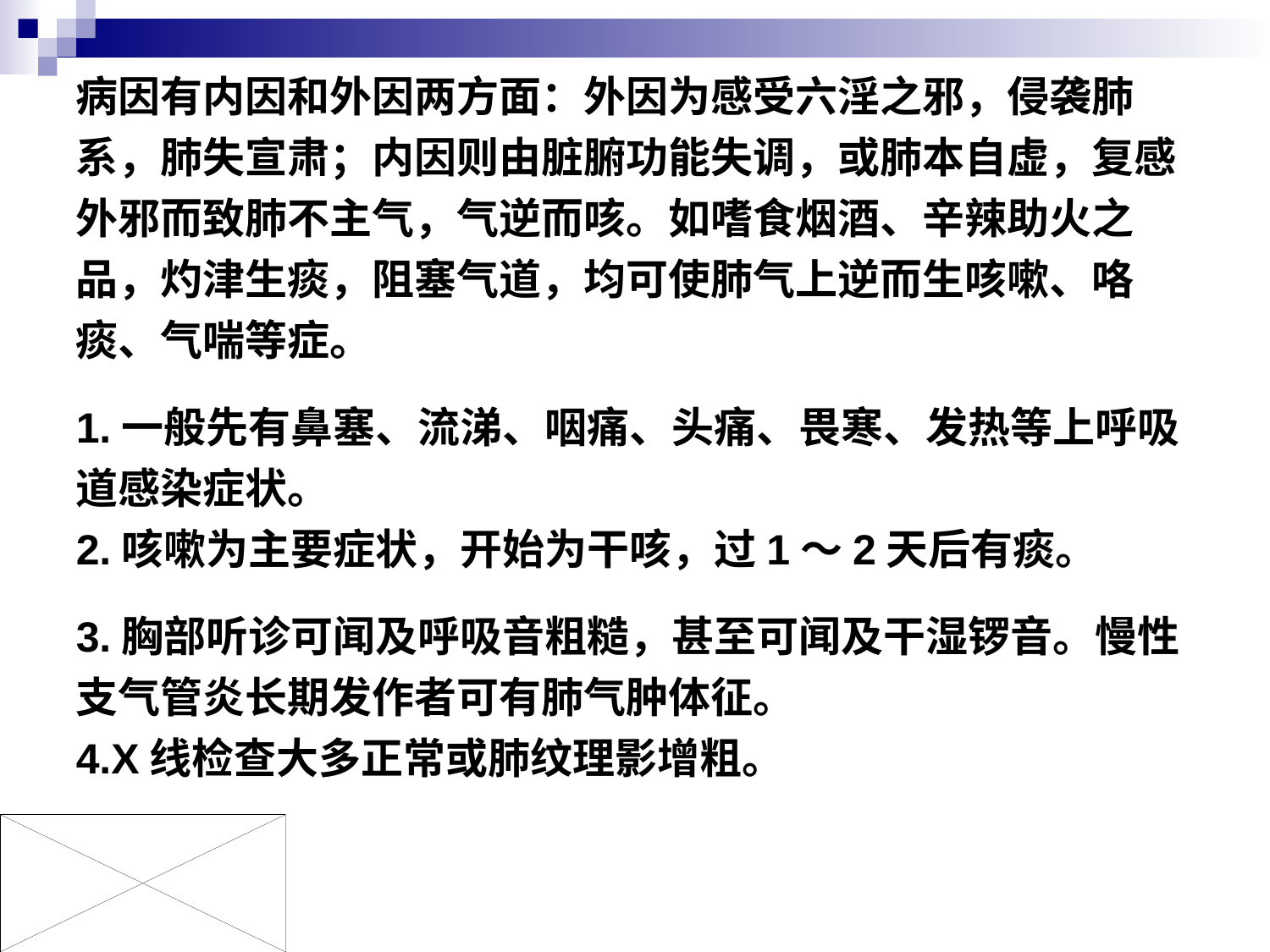

病因有内因和外因两方面：外因为感受六淫之邪，侵袭肺系，肺失宣肃；内因则由脏腑功能失调，或肺本自虚，复感外邪而致肺不主气，气逆而咳。如嗜食烟酒、辛辣助火之品，灼津生痰，阻塞气道，均可使肺气上逆而生咳嗽、咯痰、气喘等症。
1.一般先有鼻塞、流涕、咽痛、头痛、畏寒、发热等上呼吸道感染症状。
2.咳嗽为主要症状，开始为干咳，过1～2天后有痰。
3.胸部听诊可闻及呼吸音粗糙，甚至可闻及干湿锣音。慢性支气管炎长期发作者可有肺气肿体征。
4.X线检查大多正常或肺纹理影增粗。